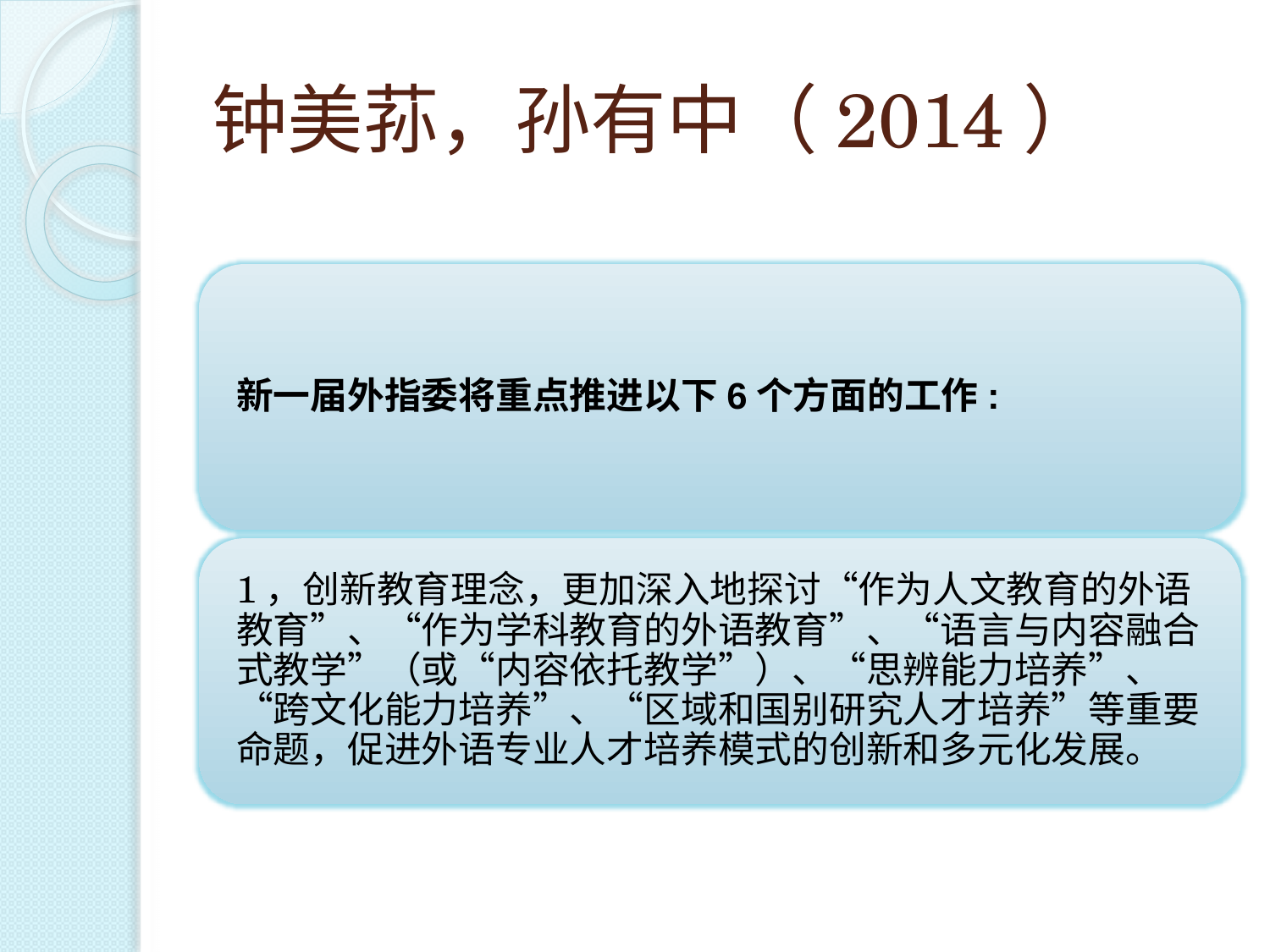

# 钟美荪，孙有中（2014）
新一届外指委将重点推进以下6个方面的工作:
1，创新教育理念，更加深入地探讨“作为人文教育的外语教育”、“作为学科教育的外语教育”、“语言与内容融合式教学”（或“内容依托教学”）、“思辨能力培养”、“跨文化能力培养”、“区域和国别研究人才培养”等重要命题，促进外语专业人才培养模式的创新和多元化发展。